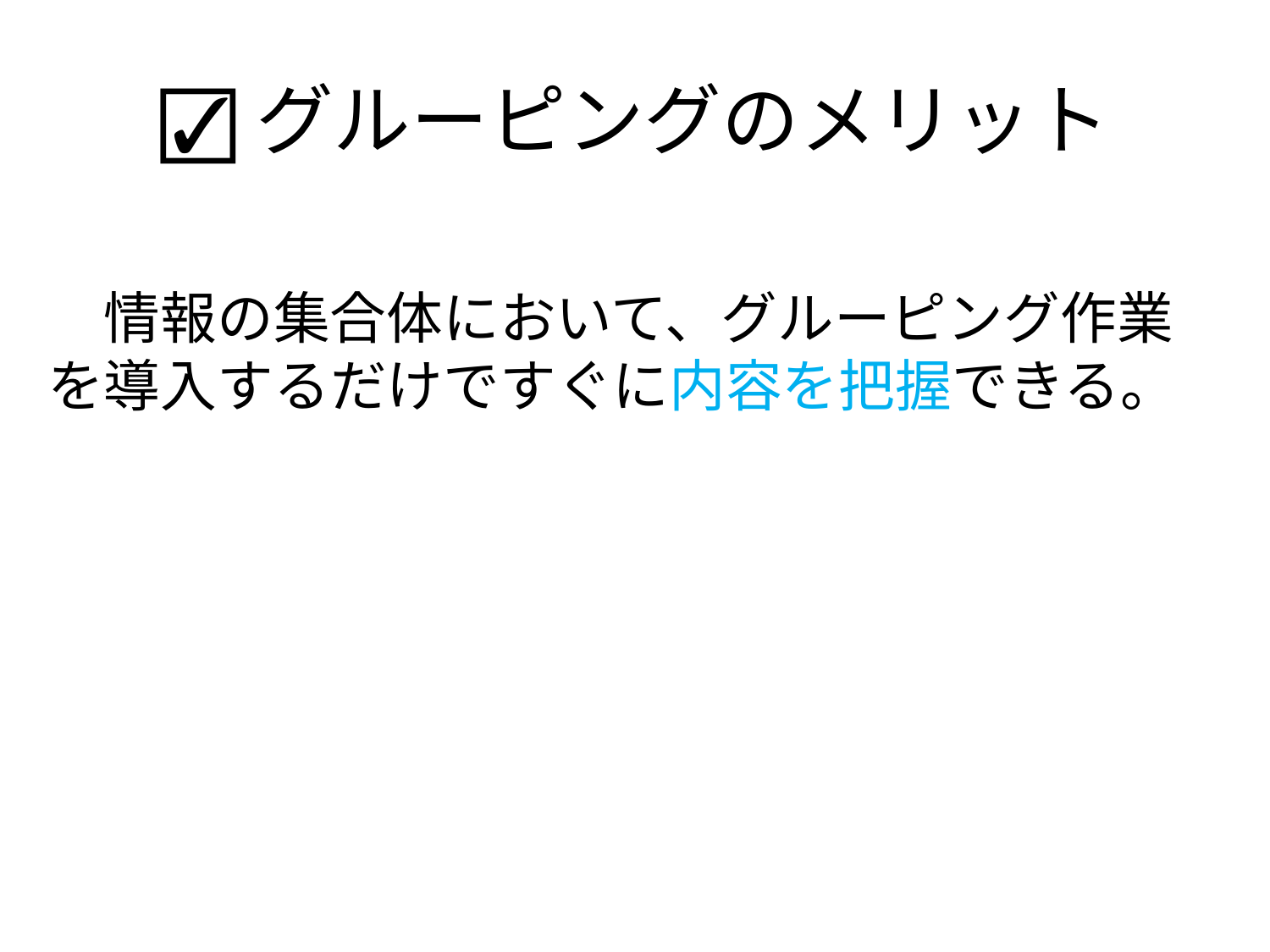

# ☑グルーピングのメリット
　情報の集合体において、グルーピング作業を導入するだけですぐに内容を把握できる。